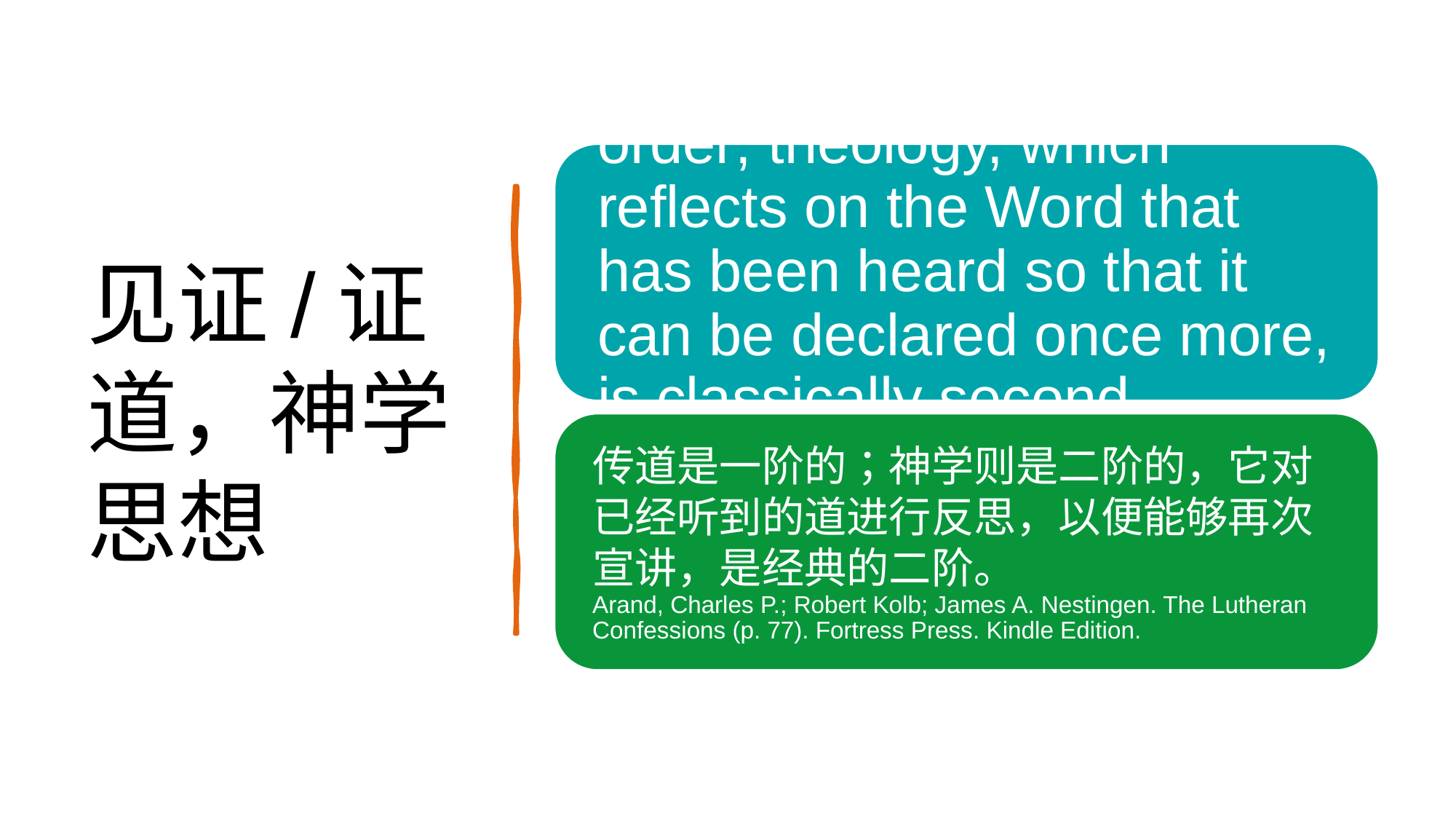

Preaching moves to first-order; theology, which reflects on the Word that has been heard so that it can be declared once more, is classically second-order.37
传道是一阶的；神学则是二阶的，它对已经听到的道进行反思，以便能够再次宣讲，是经典的二阶。
Arand, Charles P.; Robert Kolb; James A. Nestingen. The Lutheran Confessions (p. 77). Fortress Press. Kindle Edition.
# 见证/证道，神学思想